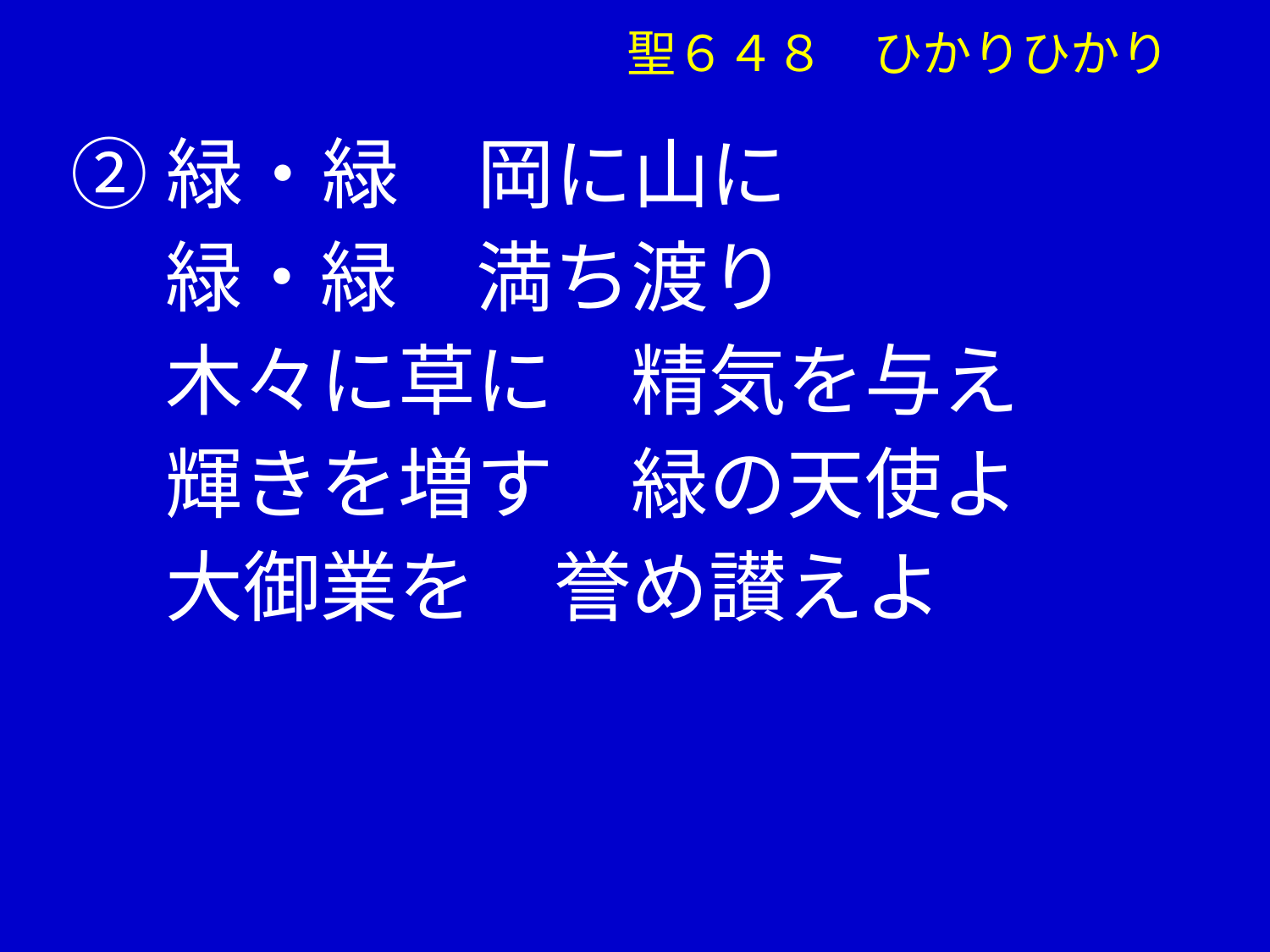

②緑・緑　岡に山に
　 緑・緑　満ち渡り
　 木々に草に　精気を与え
　 輝きを増す　緑の天使よ
　 大御業を　誉め讃えよ
　　　聖６４８　ひかりひかり